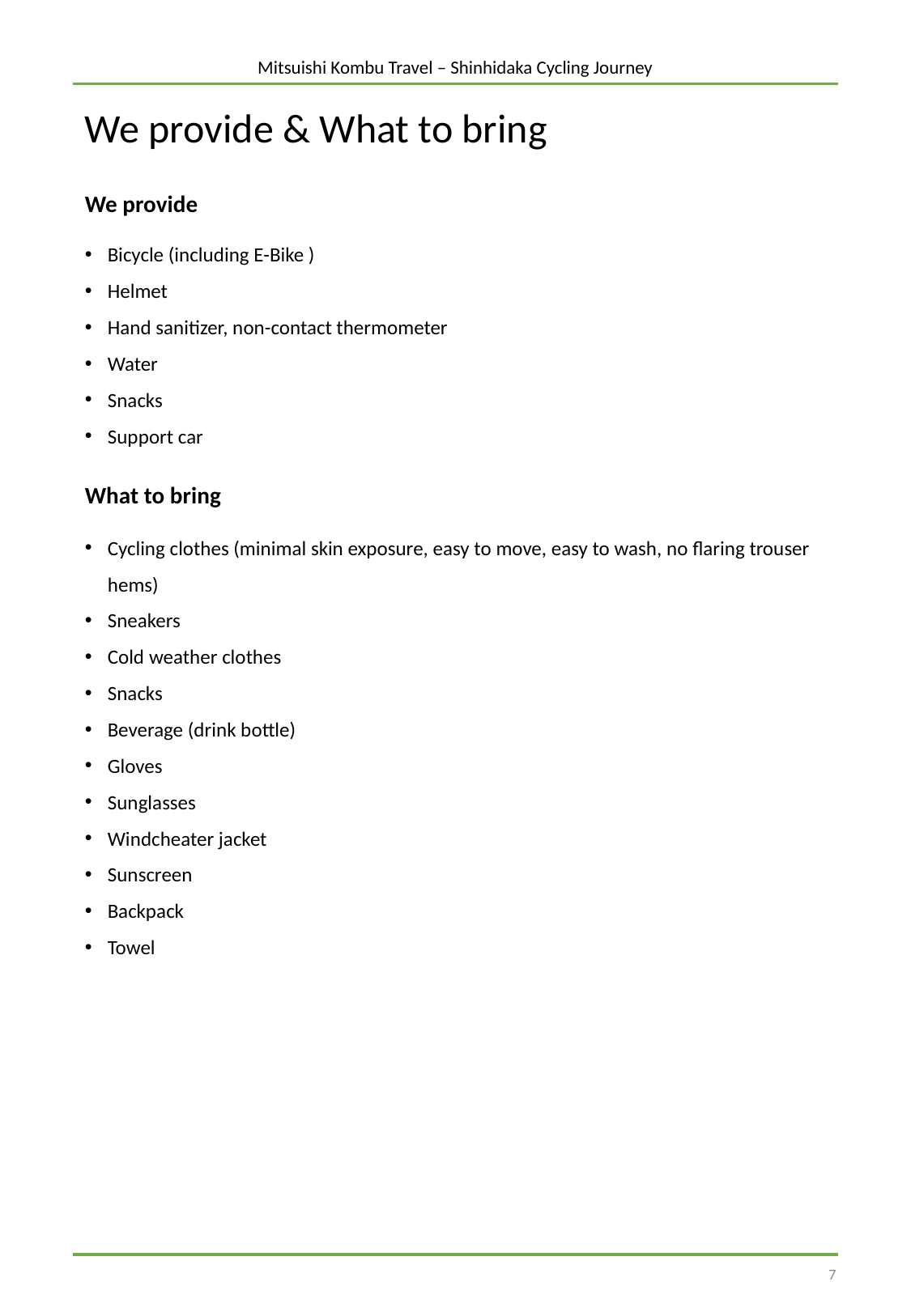

Mitsuishi Kombu Travel – Shinhidaka Cycling Journey
We provide & What to bring
We provide
Bicycle (including E-Bike )
Helmet
Hand sanitizer, non-contact thermometer
Water
Snacks
Support car
ツアーオペレーターが提供するもの
What to bring
参加者にご用意いただくもの
Cycling clothes (minimal skin exposure, easy to move, easy to wash, no flaring trouser hems)
Sneakers
Cold weather clothes
Snacks
Beverage (drink bottle)
Gloves
Sunglasses
Windcheater jacket
Sunscreen
Backpack
Towel